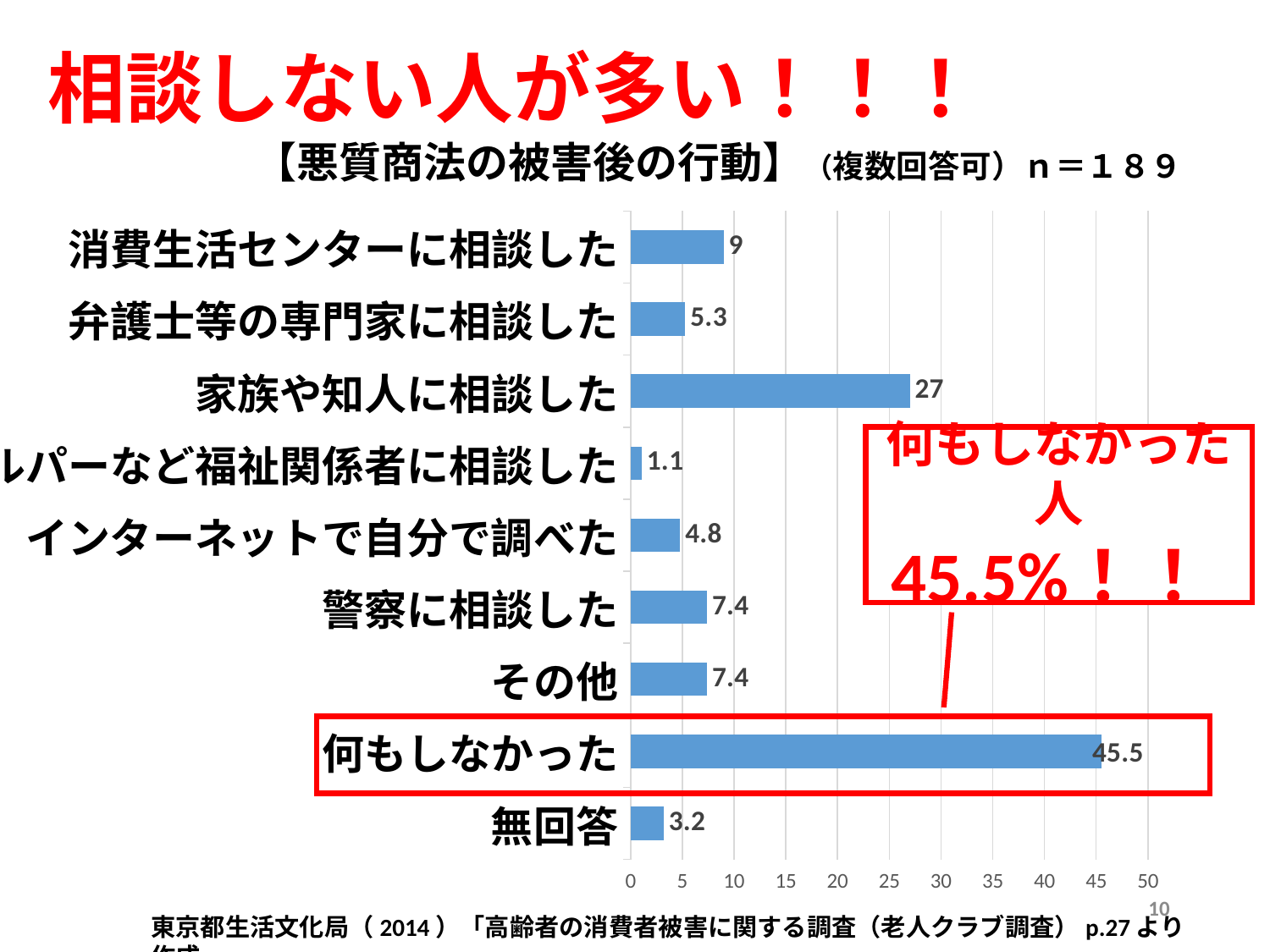

# 相談しない人が多い！！！

### Chart

| Category | 列1 |
|---|---|
| 無回答 | 3.2 |
| 何もしなかった | 45.5 |
| その他 | 7.4 |
| 警察に相談した | 7.4 |
| インターネットで自分で調べた | 4.8 |
| ヘルパーなど福祉関係者に相談した | 1.1 |
| 家族や知人に相談した | 27.0 |
| 弁護士等の専門家に相談した | 5.3 |
| 消費生活センターに相談した | 9.0 |
【悪質商法の被害後の行動】（複数回答可）ｎ＝１８９
何もしなかった人
45.5%！！
10
東京都生活文化局（2014）「高齢者の消費者被害に関する調査（老人クラブ調査）p.27より作成